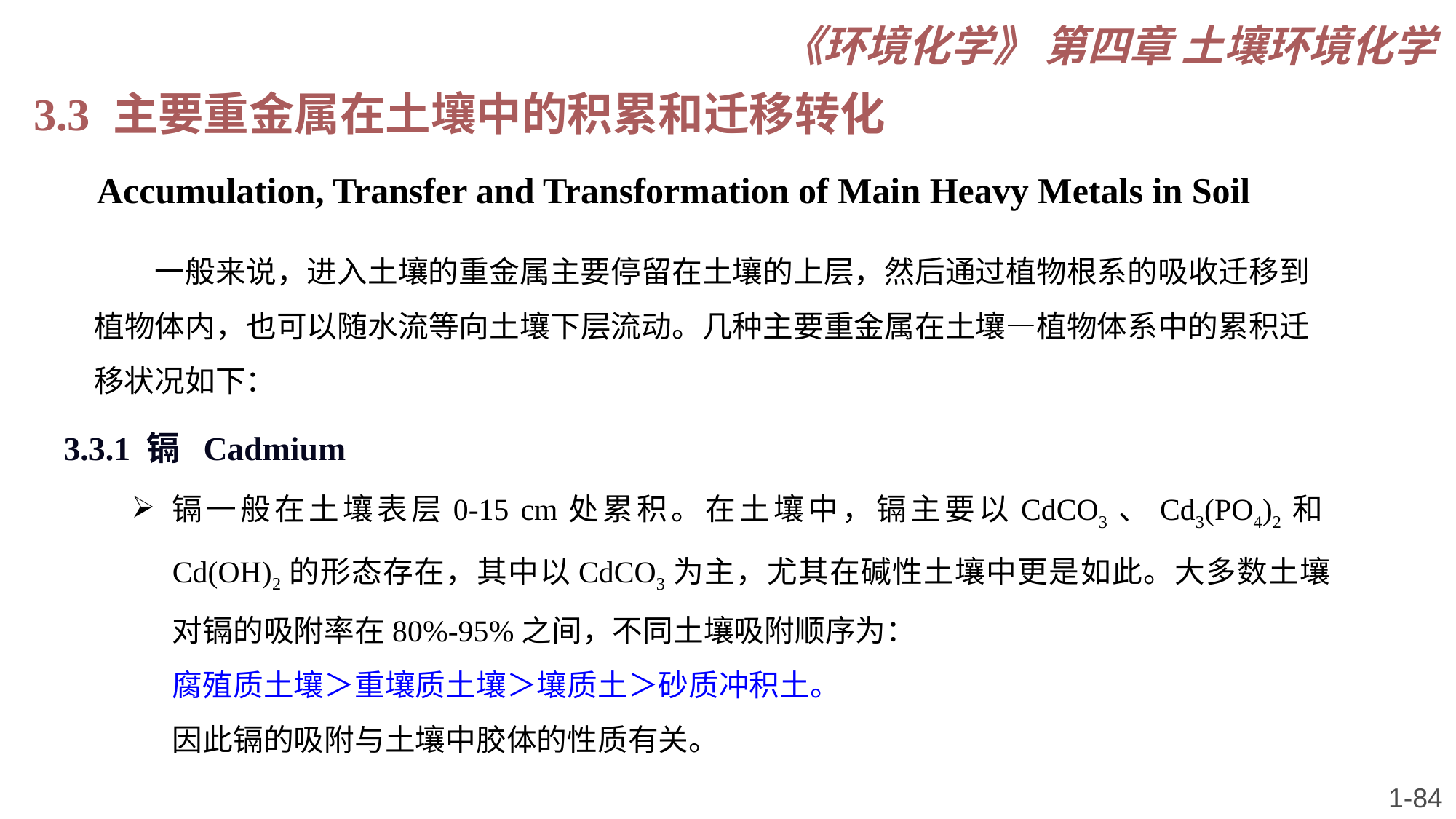

《环境化学》 第四章 土壤环境化学
3.3 主要重金属在土壤中的积累和迁移转化
      Accumulation, Transfer and Transformation of Main Heavy Metals in Soil
　　一般来说，进入土壤的重金属主要停留在土壤的上层，然后通过植物根系的吸收迁移到植物体内，也可以随水流等向土壤下层流动。几种主要重金属在土壤—植物体系中的累积迁移状况如下：
3.3.1 镉  Cadmium
镉一般在土壤表层0-15 cm处累积。在土壤中，镉主要以CdCO3、Cd3(PO4)2和Cd(OH)2的形态存在，其中以CdCO3为主，尤其在碱性土壤中更是如此。大多数土壤对镉的吸附率在80%-95%之间，不同土壤吸附顺序为：
     腐殖质土壤＞重壤质土壤＞壤质土＞砂质冲积土。
     因此镉的吸附与土壤中胶体的性质有关。
1-84